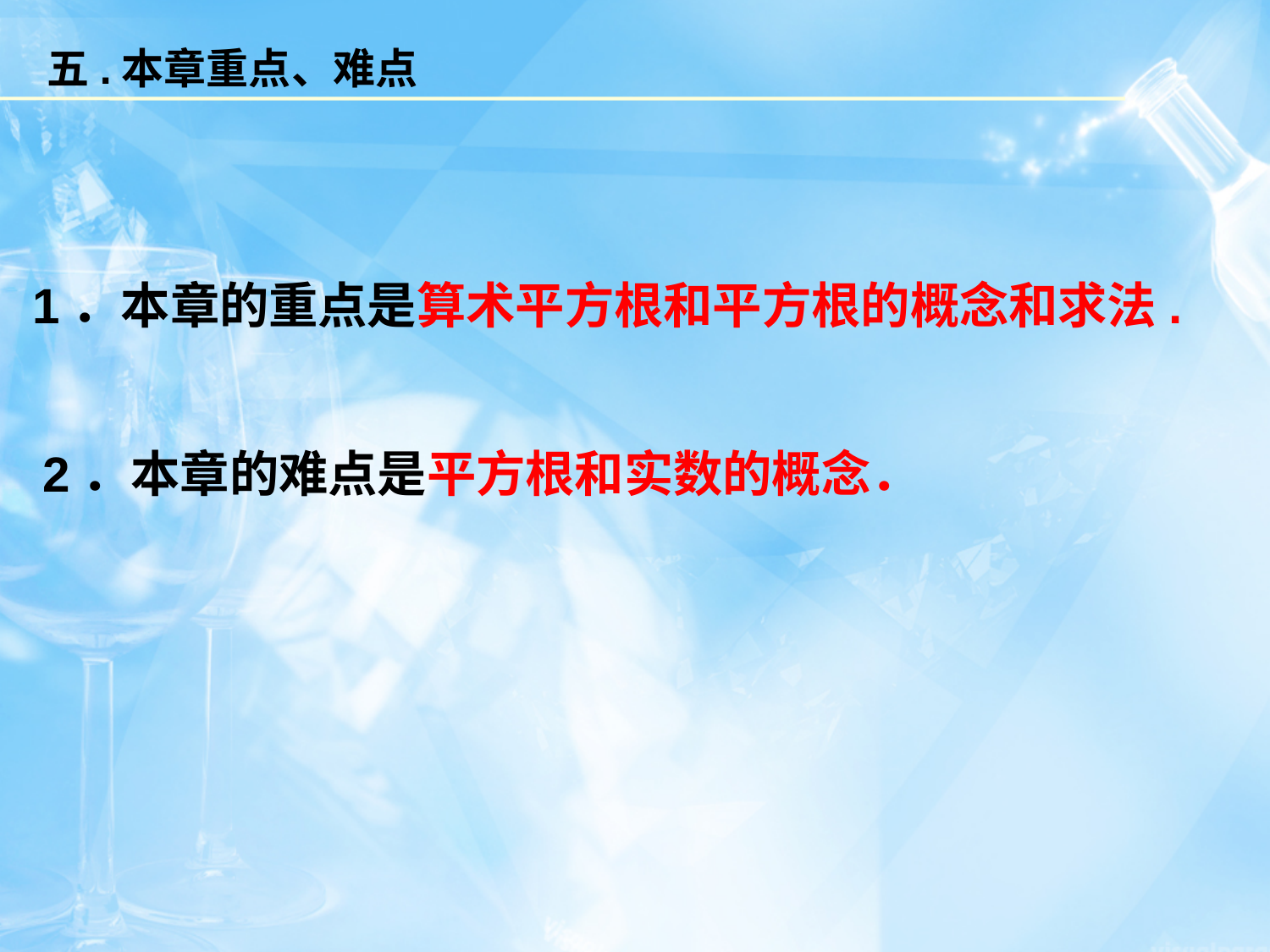

五.本章重点、难点
1．本章的重点是算术平方根和平方根的概念和求法.
2．本章的难点是平方根和实数的概念．